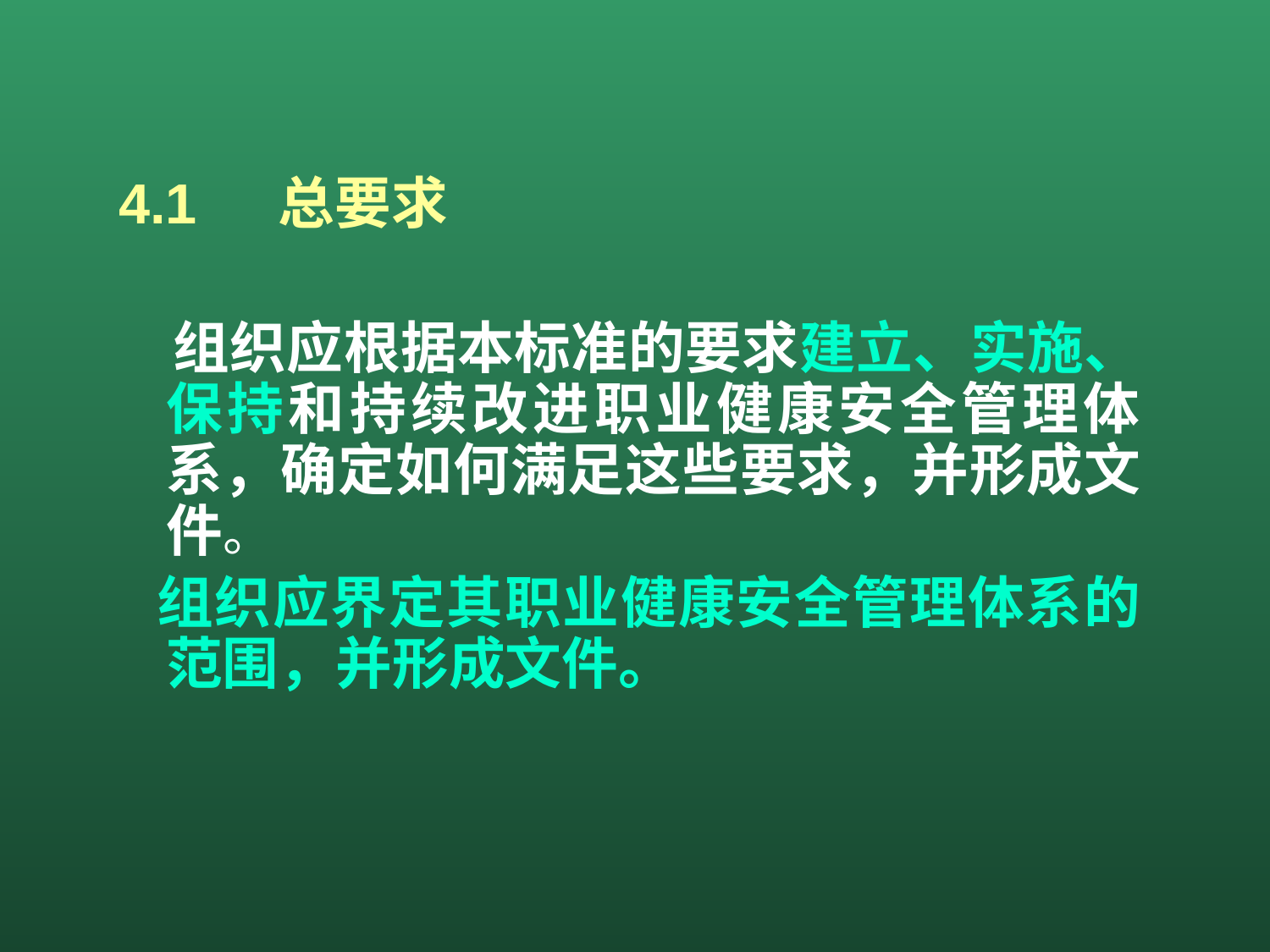

4.1  总要求

   组织应根据本标准的要求建立、实施、保持和持续改进职业健康安全管理体系，确定如何满足这些要求，并形成文件。
  组织应界定其职业健康安全管理体系的范围，并形成文件。